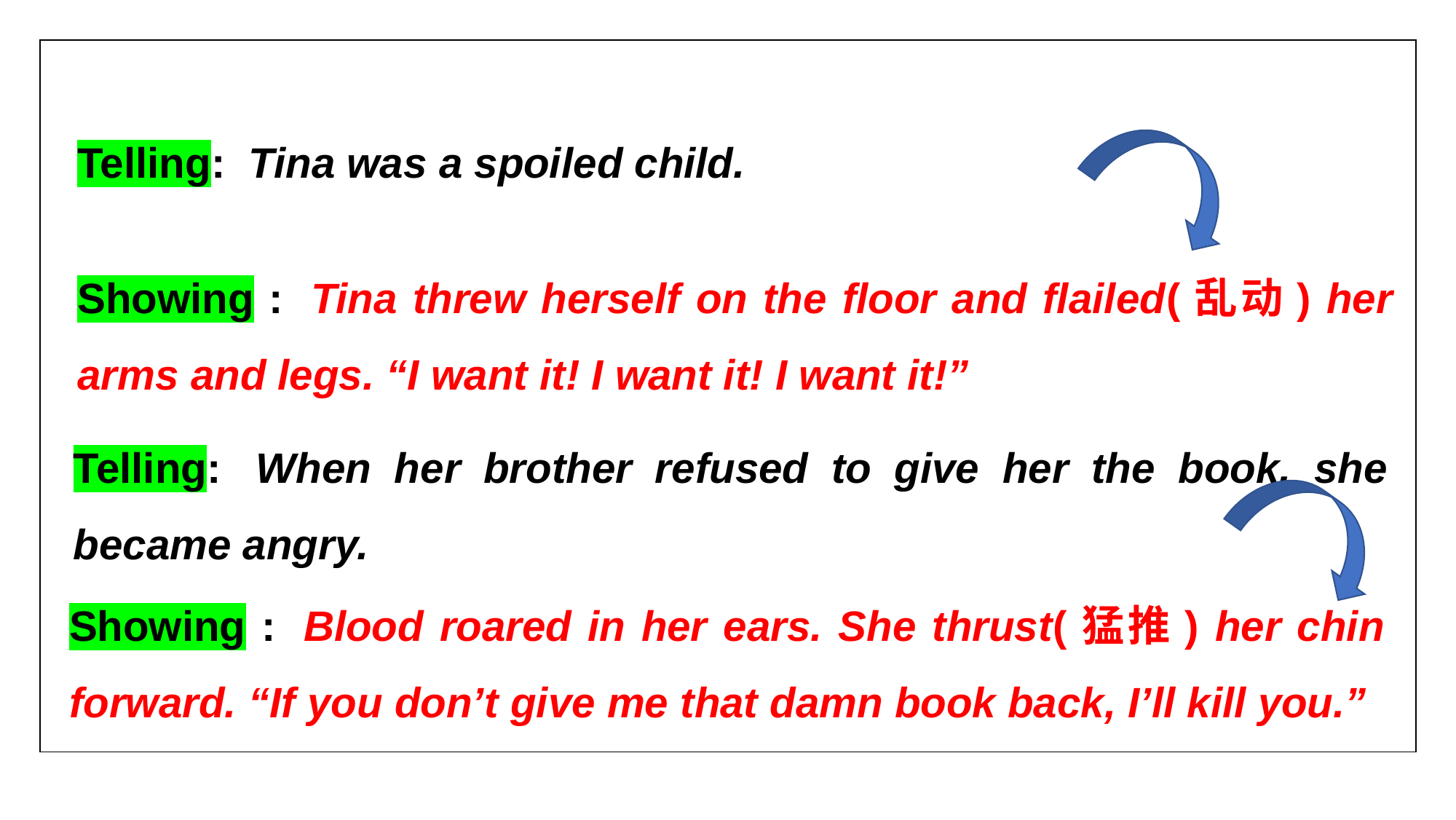

|  |
| --- |
Telling:  Tina was a spoiled child.

Showing :  Tina threw herself on the floor and flailed(乱动) her arms and legs. “I want it! I want it! I want it!”
Telling:  When her brother refused to give her the book, she became angry.

Showing :  Blood roared in her ears. She thrust(猛推) her chin forward. “If you don’t give me that damn book back, I’ll kill you.”